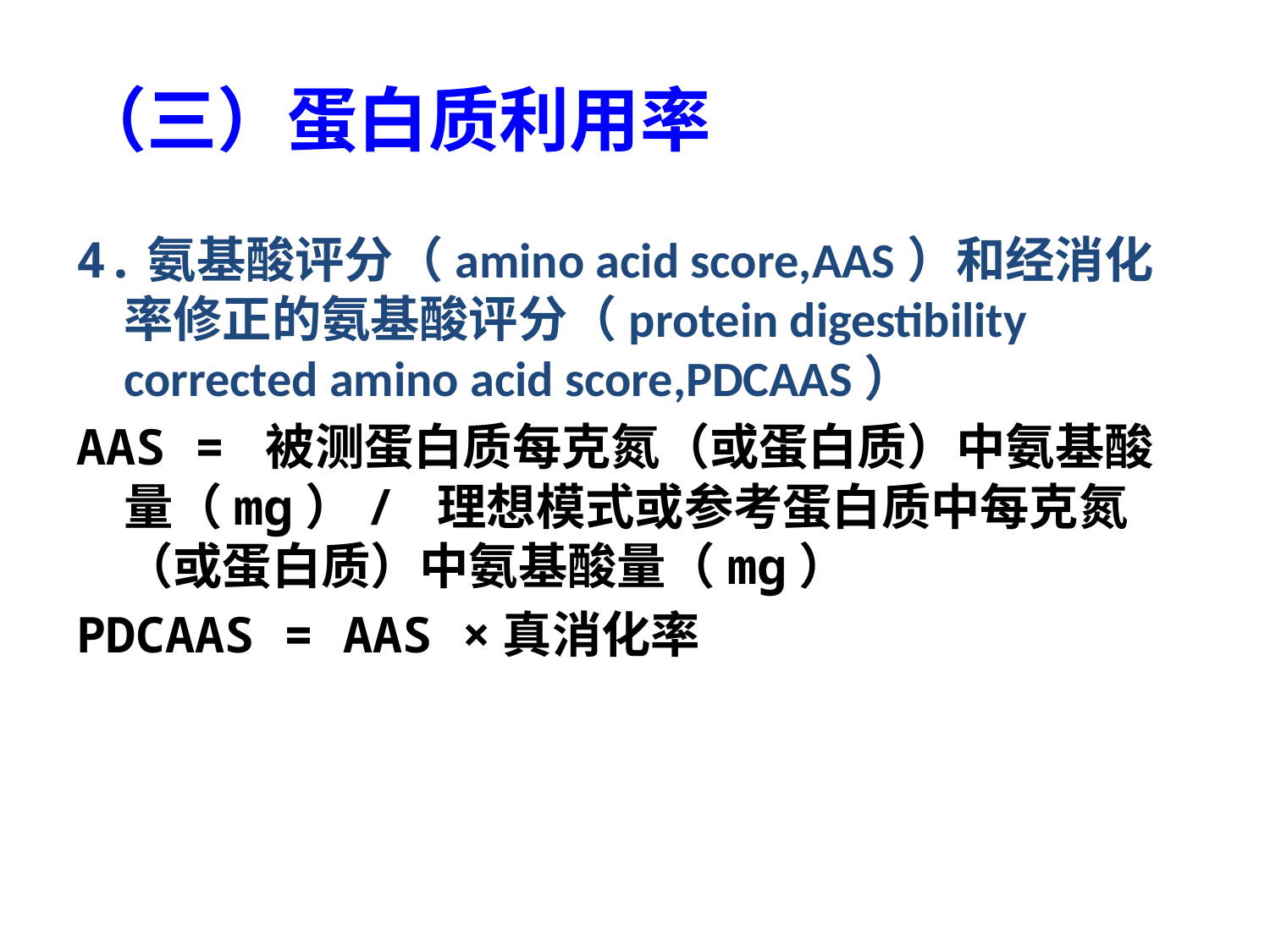

# （三）蛋白质利用率
4.氨基酸评分（amino acid score,AAS）和经消化率修正的氨基酸评分（protein digestibility corrected amino acid score,PDCAAS）
AAS = 被测蛋白质每克氮（或蛋白质）中氨基酸量（mg）/ 理想模式或参考蛋白质中每克氮（或蛋白质）中氨基酸量（mg）
PDCAAS = AAS ×真消化率